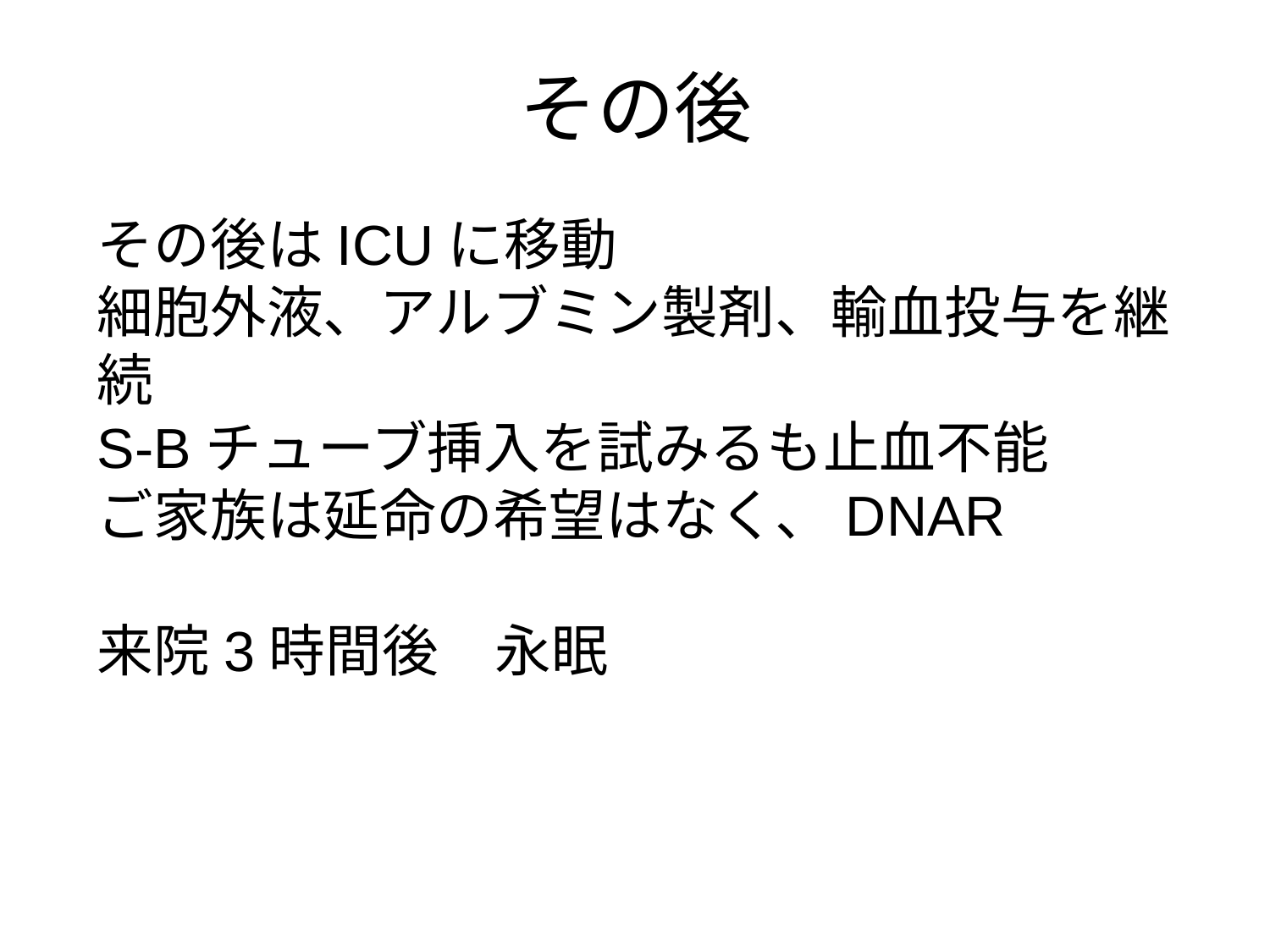

その後
その後はICUに移動
細胞外液、アルブミン製剤、輸血投与を継続
S-Bチューブ挿入を試みるも止血不能
ご家族は延命の希望はなく、DNAR

来院3時間後　永眠